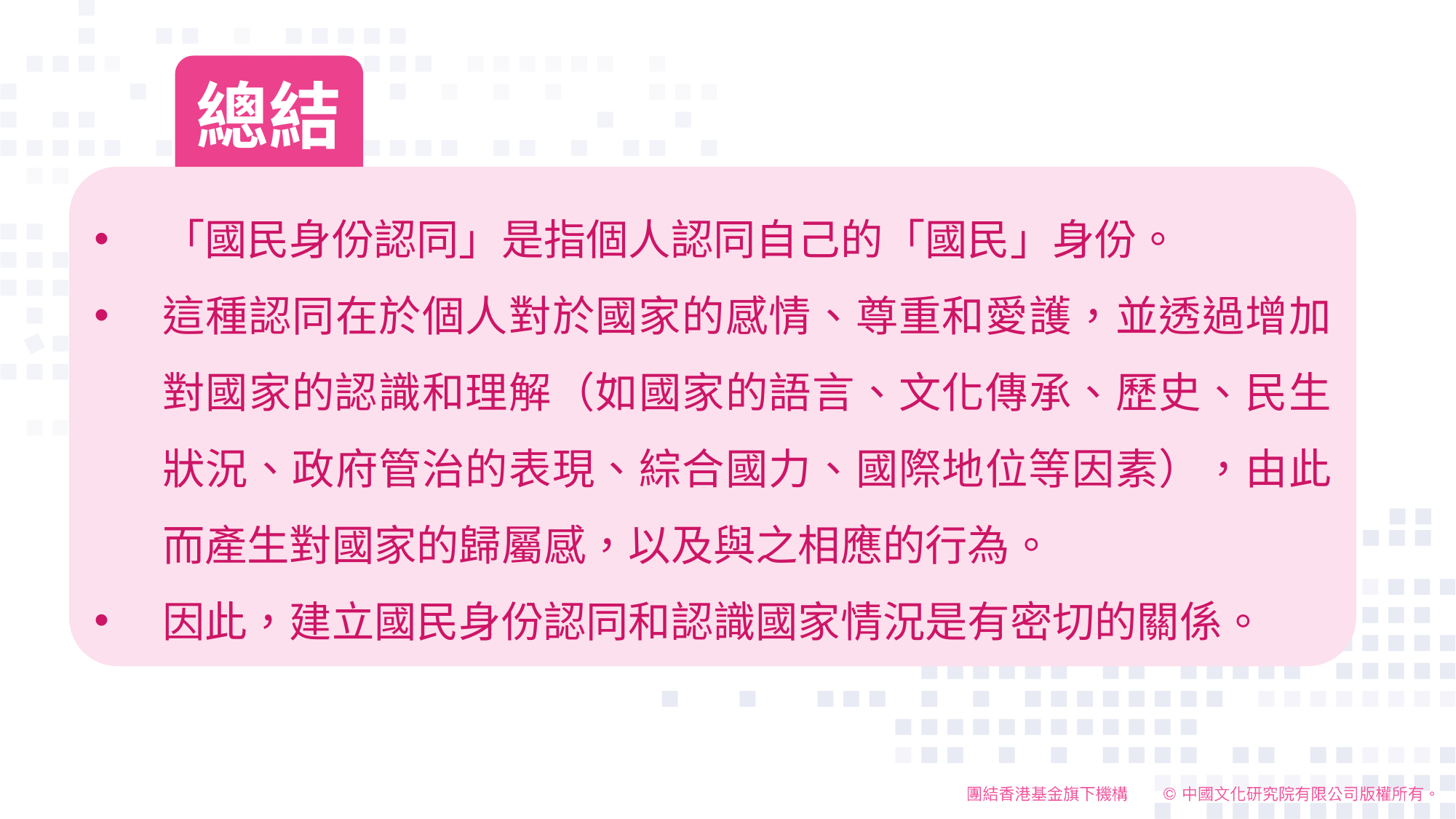

總結
「國民身份認同」是指個人認同自己的「國民」身份。
這種認同在於個人對於國家的感情、尊重和愛護，並透過增加對國家的認識和理解（如國家的語言、文化傳承、歷史、民生狀況、政府管治的表現、綜合國力、國際地位等因素），由此而產生對國家的歸屬感，以及與之相應的行為。
因此，建立國民身份認同和認識國家情況是有密切的關係。